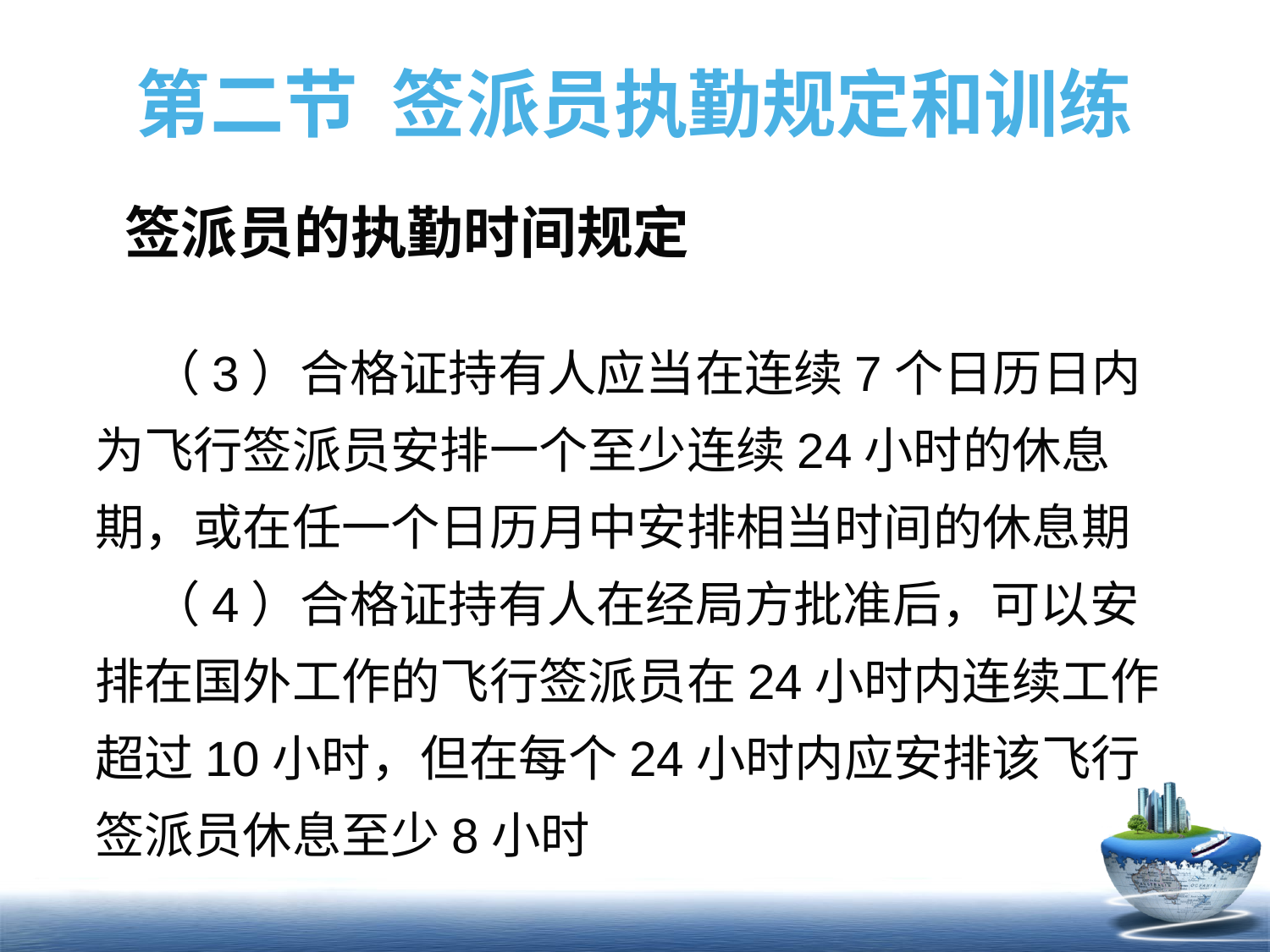

# 第二节  签派员执勤规定和训练
签派员的执勤时间规定
    （3）合格证持有人应当在连续7个日历日内为飞行签派员安排一个至少连续24小时的休息期，或在任一个日历月中安排相当时间的休息期
    （4）合格证持有人在经局方批准后，可以安排在国外工作的飞行签派员在24小时内连续工作超过10小时，但在每个24小时内应安排该飞行签派员休息至少8小时